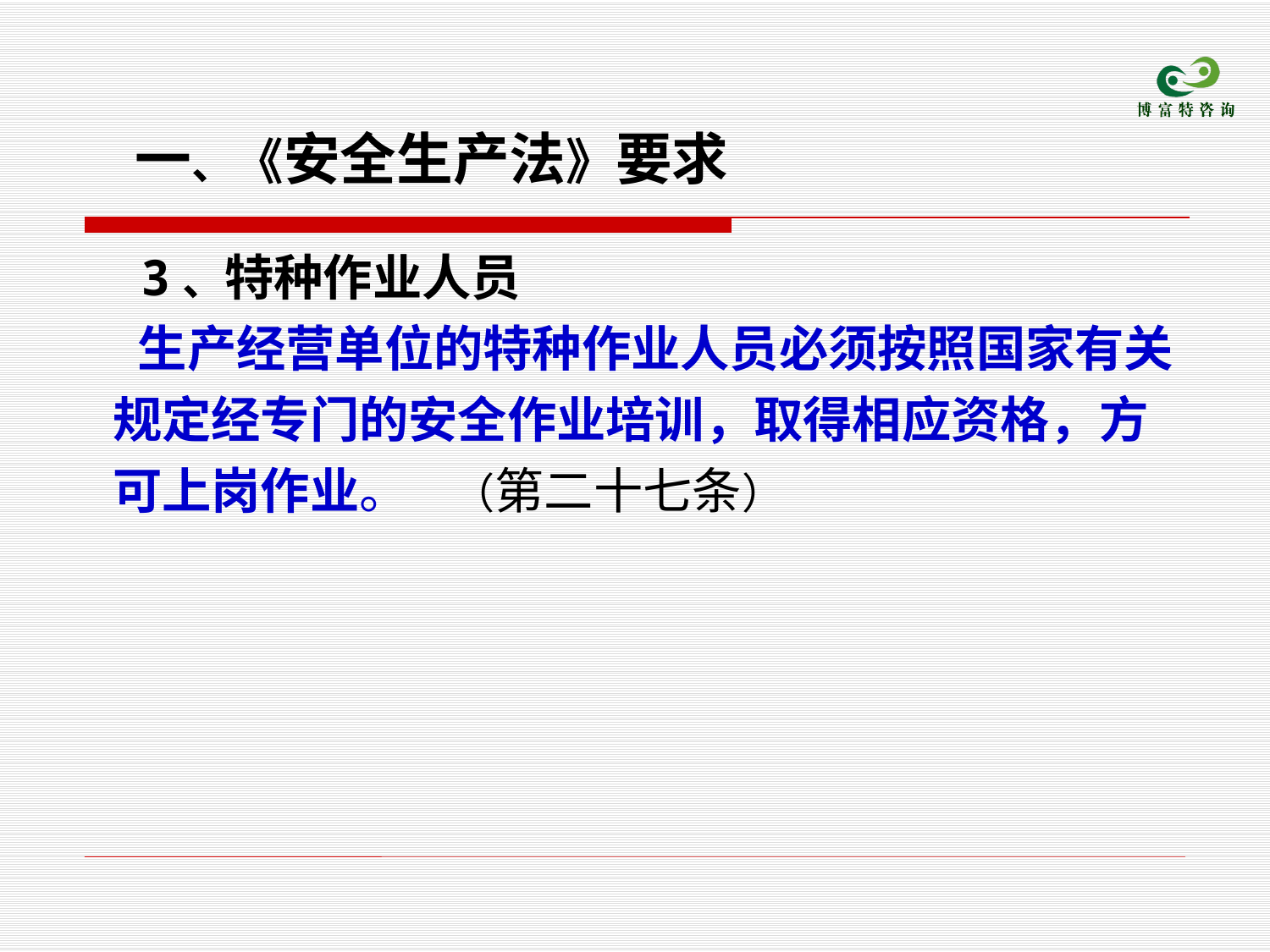

一、《安全生产法》要求
　      3、特种作业人员
       生产经营单位的特种作业人员必须按照国家有关规定经专门的安全作业培训，取得相应资格，方可上岗作业。    （第二十七条）